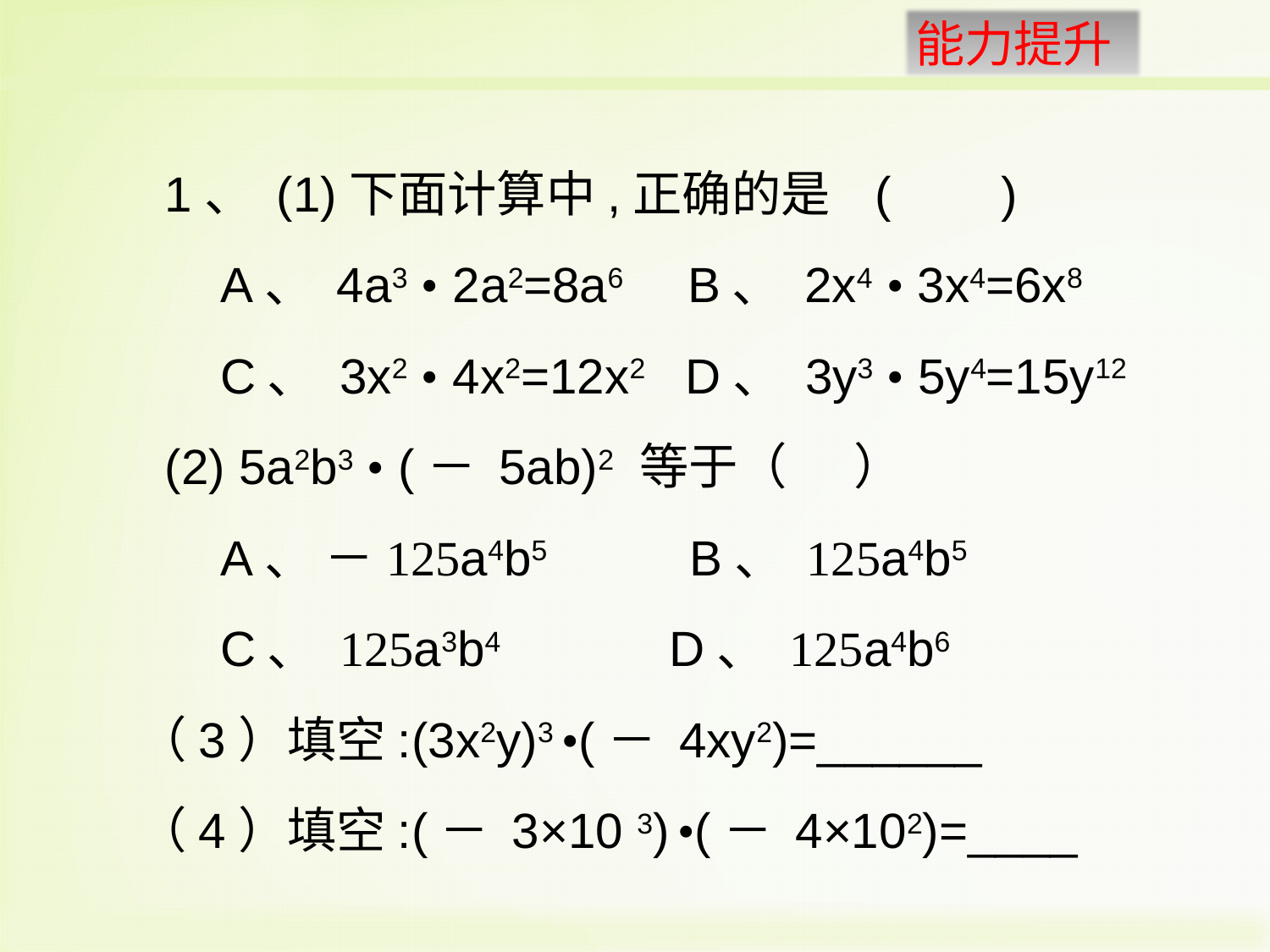

1、 (1)下面计算中,正确的是   (        )
      A、 4a3 • 2a2=8a6        B、 2x4 • 3x4=6x8
      C、 3x2 • 4x2=12x2     D、 3y3 • 5y4=15y12
  (2) 5a2b3 • (－ 5ab)2 等于（      ）
      A、 －125a4b5            B、 125a4b5
      C、 125a3b4                     D、 125a4b6
（3）填空:(3x2y)3 •(－ 4xy2)=______
（4）填空:(－ 3×10 3) •(－ 4×102)=____